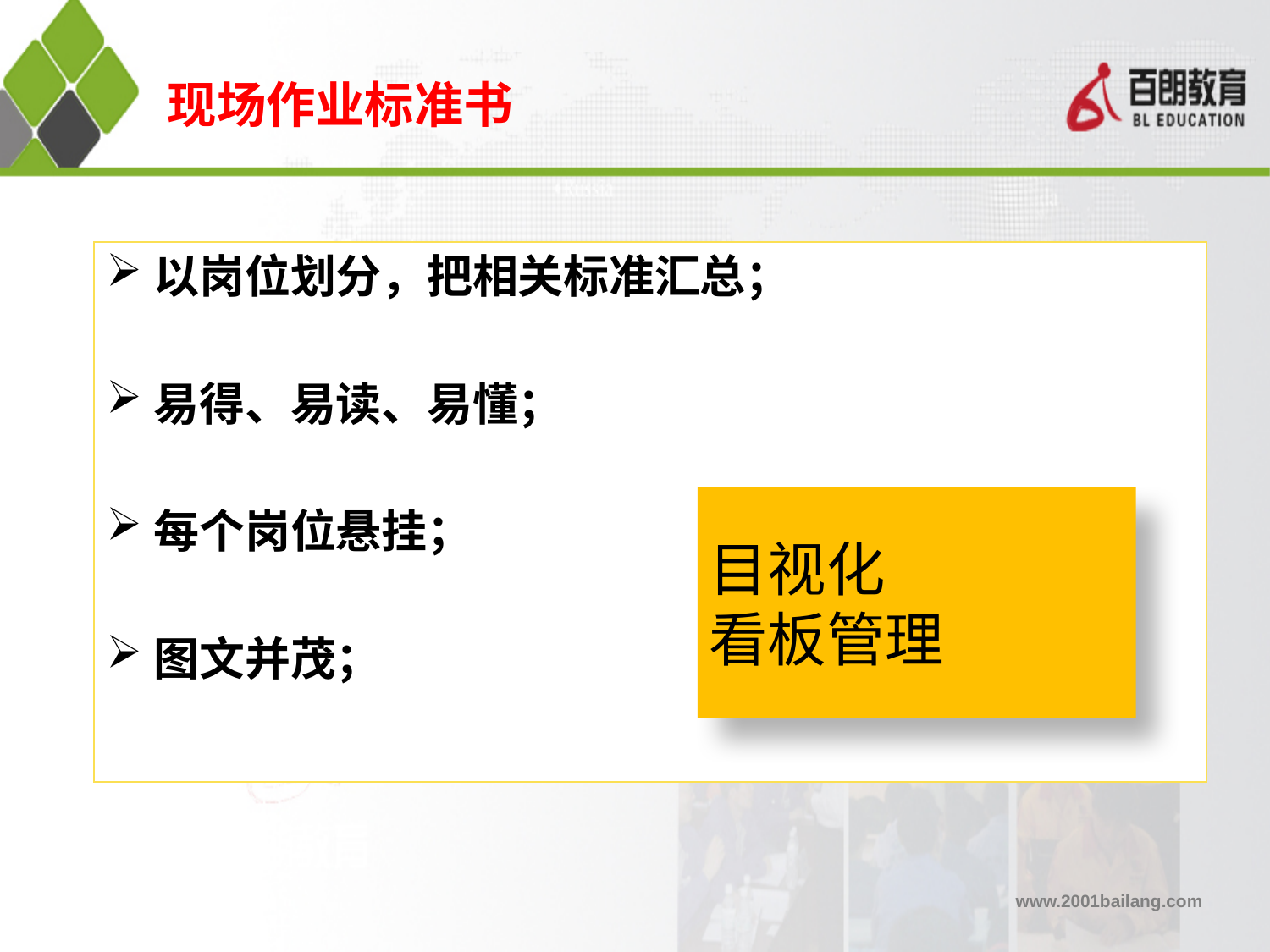

# 现场作业标准书
以岗位划分，把相关标准汇总；

易得、易读、易懂；

每个岗位悬挂；

图文并茂；
目视化
看板管理